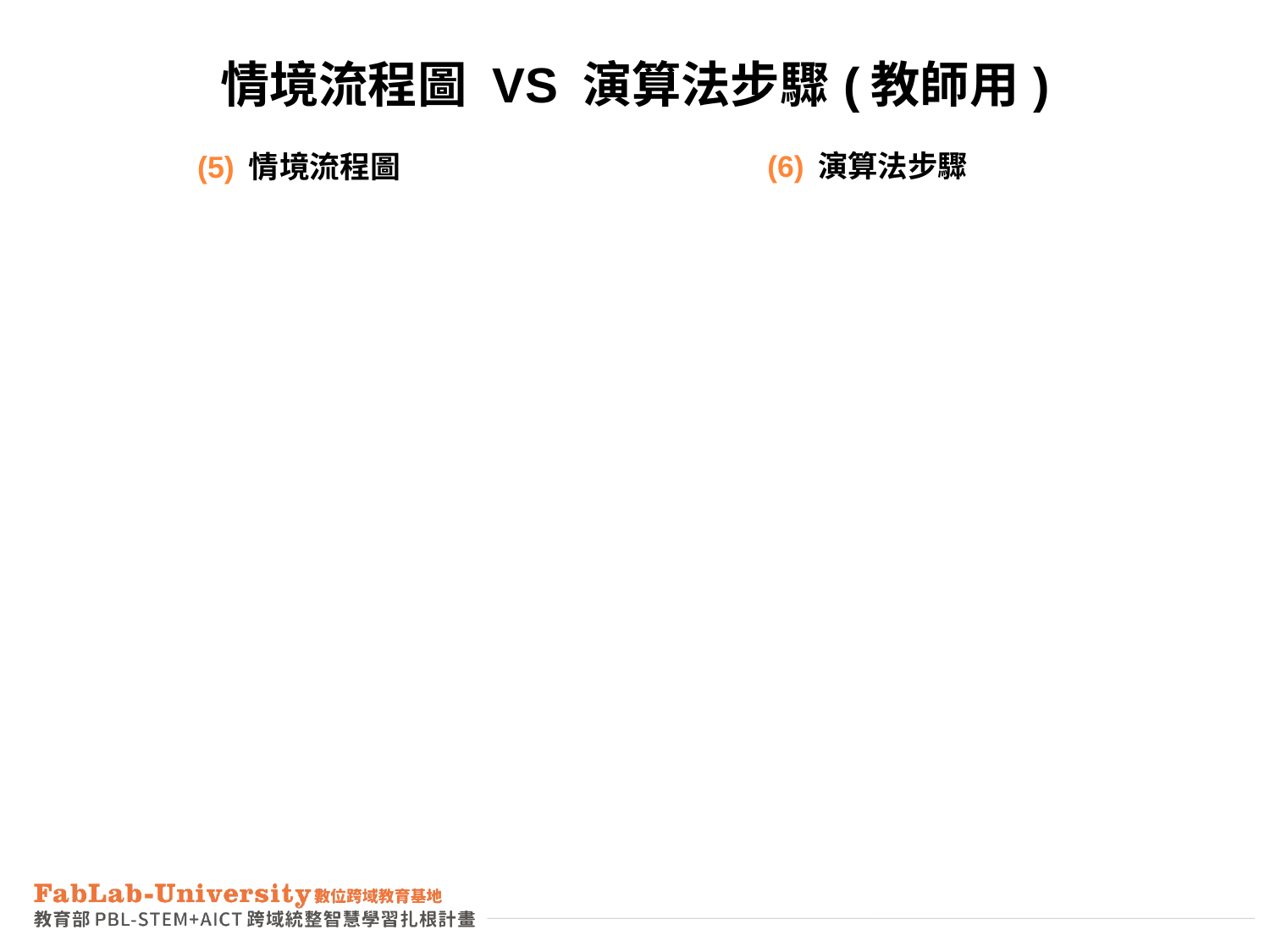

# 情境流程圖 vs 演算法步驟(教師用)
(6) 演算法步驟
(5) 情境流程圖